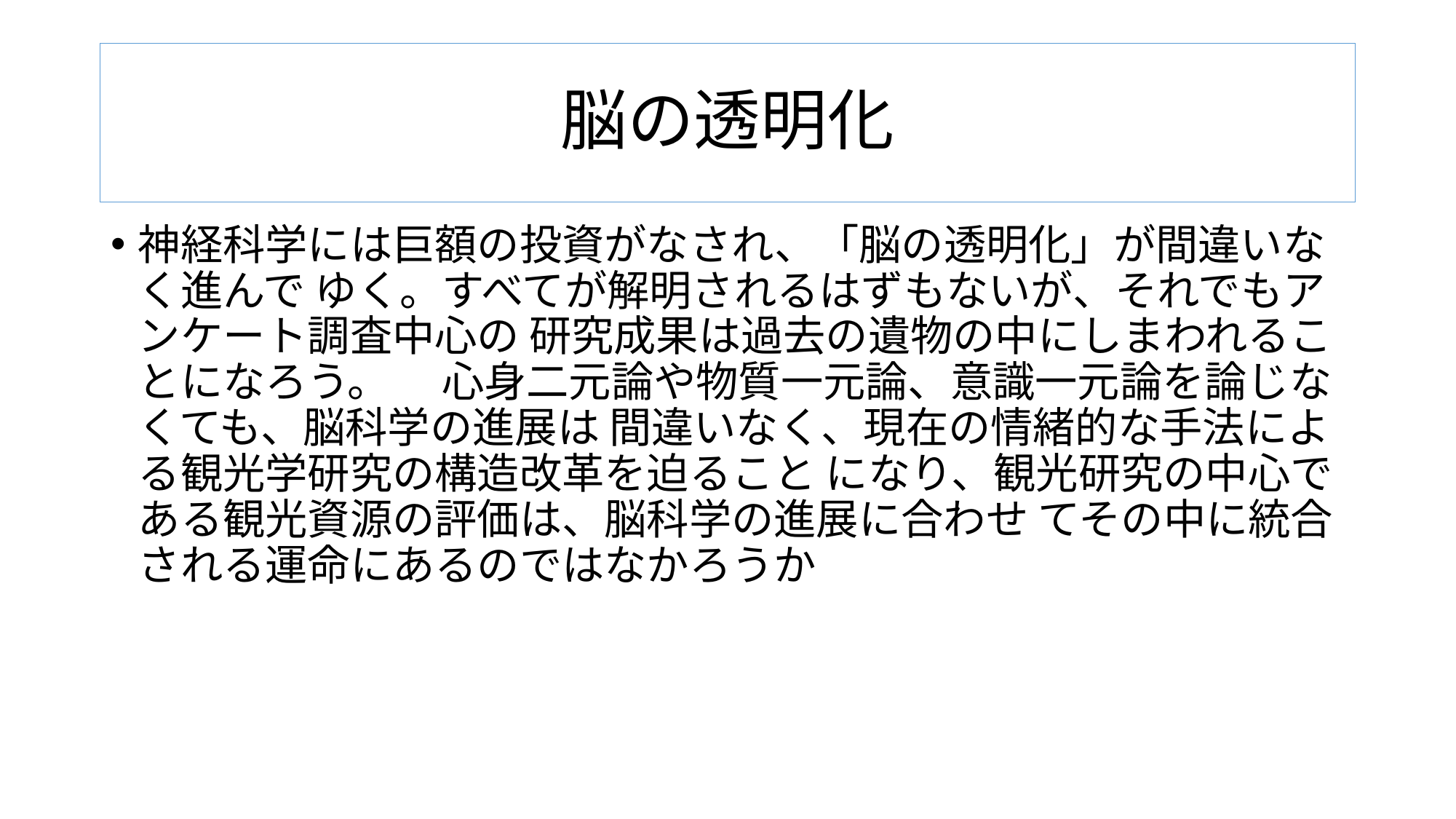

# 脳の透明化
神経科学には巨額の投資がなされ、「脳の透明化」が間違いなく進んで ゆく。すべてが解明されるはずもないが、それでもアンケート調査中心の 研究成果は過去の遺物の中にしまわれることになろう。 　心身二元論や物質一元論、意識一元論を論じなくても、脳科学の進展は 間違いなく、現在の情緒的な手法による観光学研究の構造改革を迫ること になり、観光研究の中心である観光資源の評価は、脳科学の進展に合わせ てその中に統合される運命にあるのではなかろうか